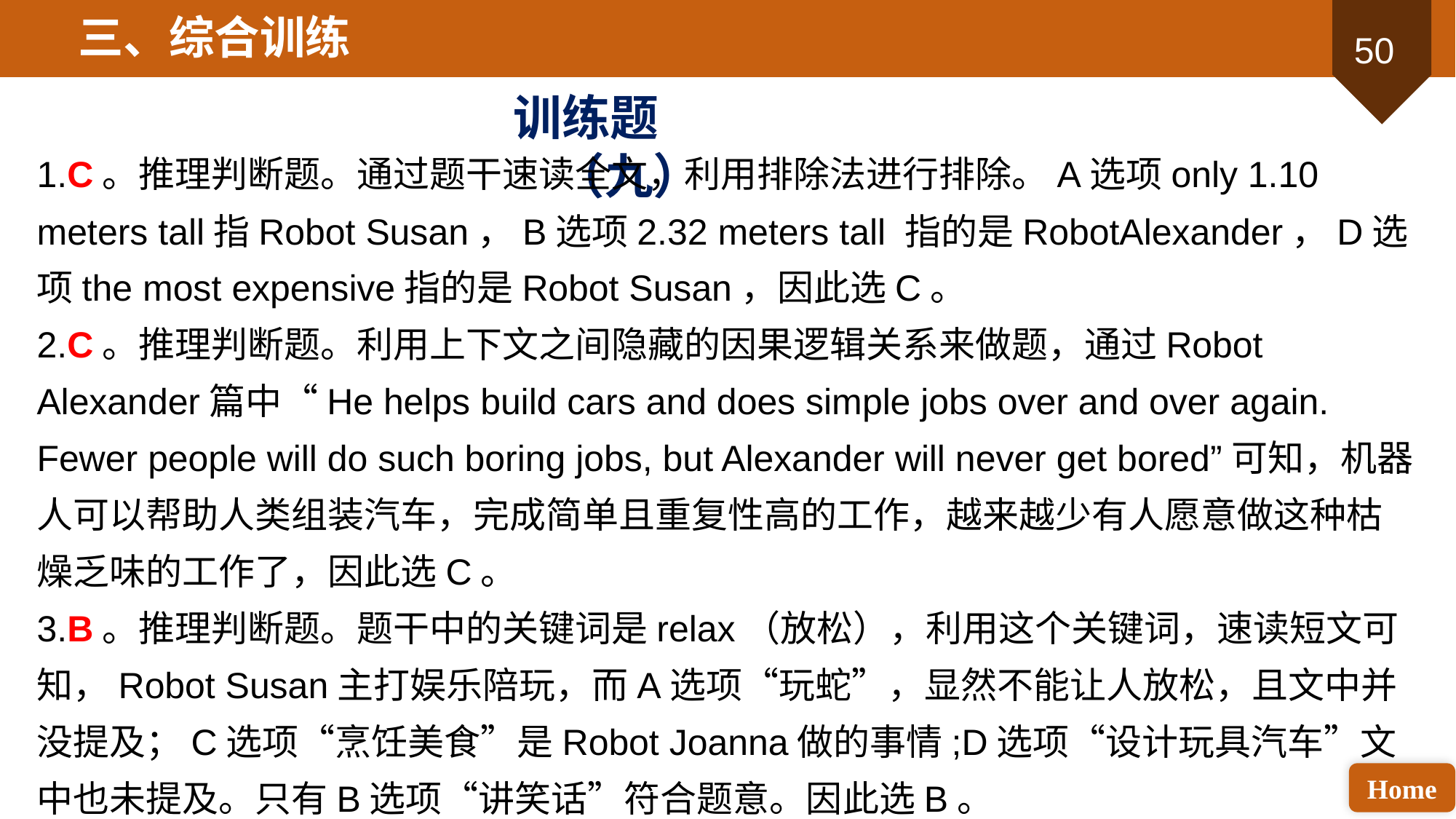

三、综合训练
训练题（九）
1.C。推理判断题。通过题干速读全文，利用排除法进行排除。A选项only 1.10 meters tall指Robot Susan，B选项2.32 meters tall 指的是RobotAlexander，D选项the most expensive指的是Robot Susan，因此选C。
2.C。推理判断题。利用上下文之间隐藏的因果逻辑关系来做题，通过Robot Alexander篇中“He helps build cars and does simple jobs over and over again. Fewer people will do such boring jobs, but Alexander will never get bored”可知，机器人可以帮助人类组装汽车，完成简单且重复性高的工作，越来越少有人愿意做这种枯燥乏味的工作了，因此选C。
3.B。推理判断题。题干中的关键词是relax（放松），利用这个关键词，速读短文可知，Robot Susan主打娱乐陪玩，而A选项“玩蛇”，显然不能让人放松，且文中并没提及；C选项“烹饪美食”是Robot Joanna做的事情;D选项“设计玩具汽车”文中也未提及。只有B选项“讲笑话”符合题意。因此选B。